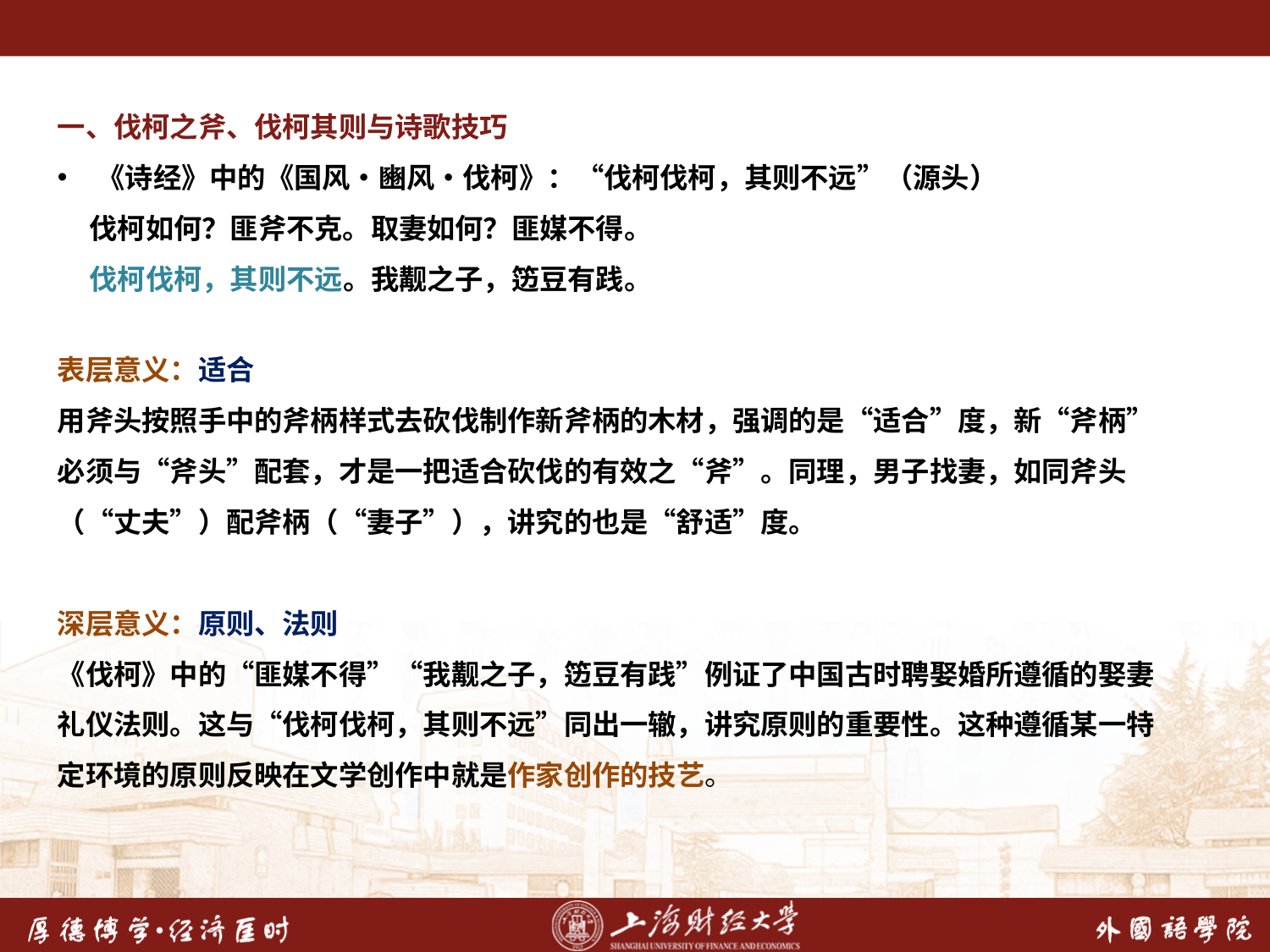

一、伐柯之斧、伐柯其则与诗歌技巧
《诗经》中的《国风•豳风•伐柯》：“伐柯伐柯，其则不远”（源头）
    伐柯如何？匪斧不克。取妻如何？匪媒不得。
    伐柯伐柯，其则不远。我觏之子，笾豆有践。

表层意义：适合
用斧头按照手中的斧柄样式去砍伐制作新斧柄的木材，强调的是“适合”度，新“斧柄”必须与“斧头”配套，才是一把适合砍伐的有效之“斧”。同理，男子找妻，如同斧头 （“丈夫”）配斧柄（“妻子”），讲究的也是“舒适”度。

深层意义：原则、法则
《伐柯》中的“匪媒不得”“我觏之子，笾豆有践”例证了中国古时聘娶婚所遵循的娶妻礼仪法则。这与“伐柯伐柯，其则不远”同出一辙，讲究原则的重要性。这种遵循某一特定环境的原则反映在文学创作中就是作家创作的技艺。